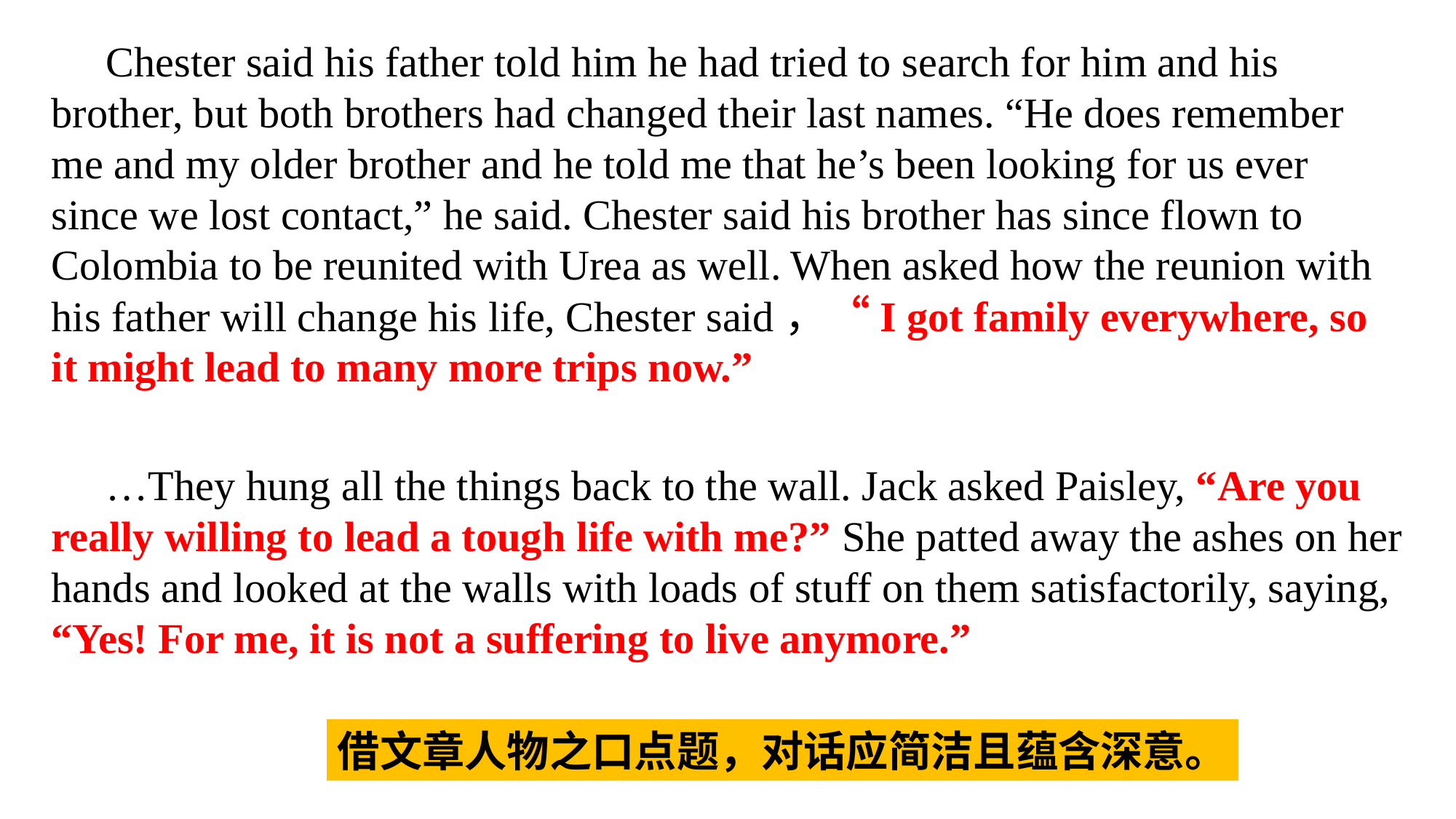

Chester said his father told him he had tried to search for him and his brother, but both brothers had changed their last names. “He does remember me and my older brother and he told me that he’s been looking for us ever since we lost contact,” he said. Chester said his brother has since flown to Colombia to be reunited with Urea as well. When asked how the reunion with his father will change his life, Chester said，“I got family everywhere, so it might lead to many more trips now.”

…They hung all the things back to the wall. Jack asked Paisley, “Are you really willing to lead a tough life with me?” She patted away the ashes on her hands and looked at the walls with loads of stuff on them satisfactorily, saying, “Yes! For me, it is not a suffering to live anymore.”
借文章人物之口点题，对话应简洁且蕴含深意。